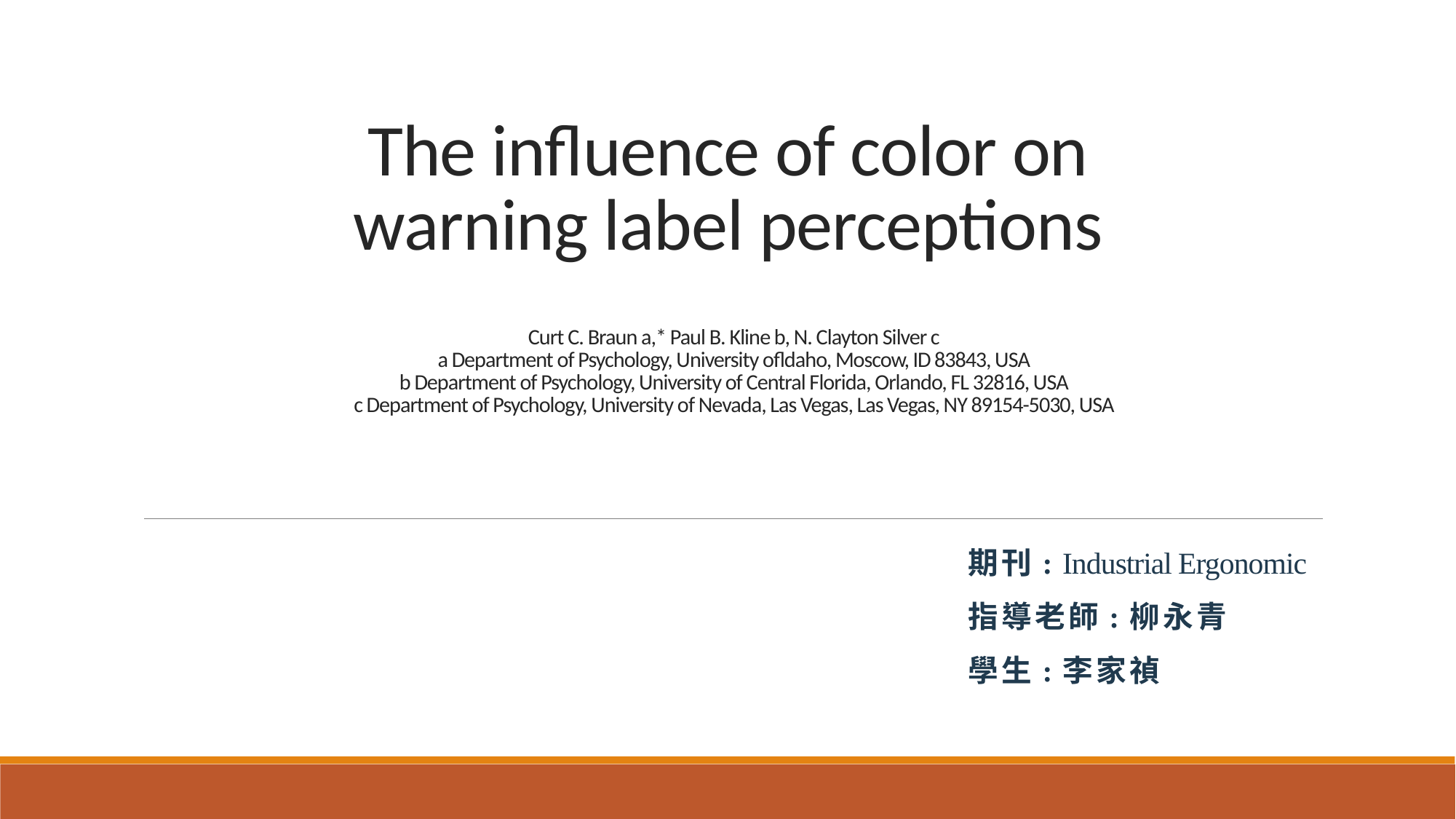

# The influence of color on warning label perceptions Curt C. Braun a,* Paul B. Kline b, N. Clayton Silver c a Department of Psychology, University ofldaho, Moscow, ID 83843, USA b Department of Psychology, University of Central Florida, Orlando, FL 32816, USA c Department of Psychology, University of Nevada, Las Vegas, Las Vegas, NY 89154-5030, USA
期刊: Industrial Ergonomic
指導老師:柳永青
學生:李家禎